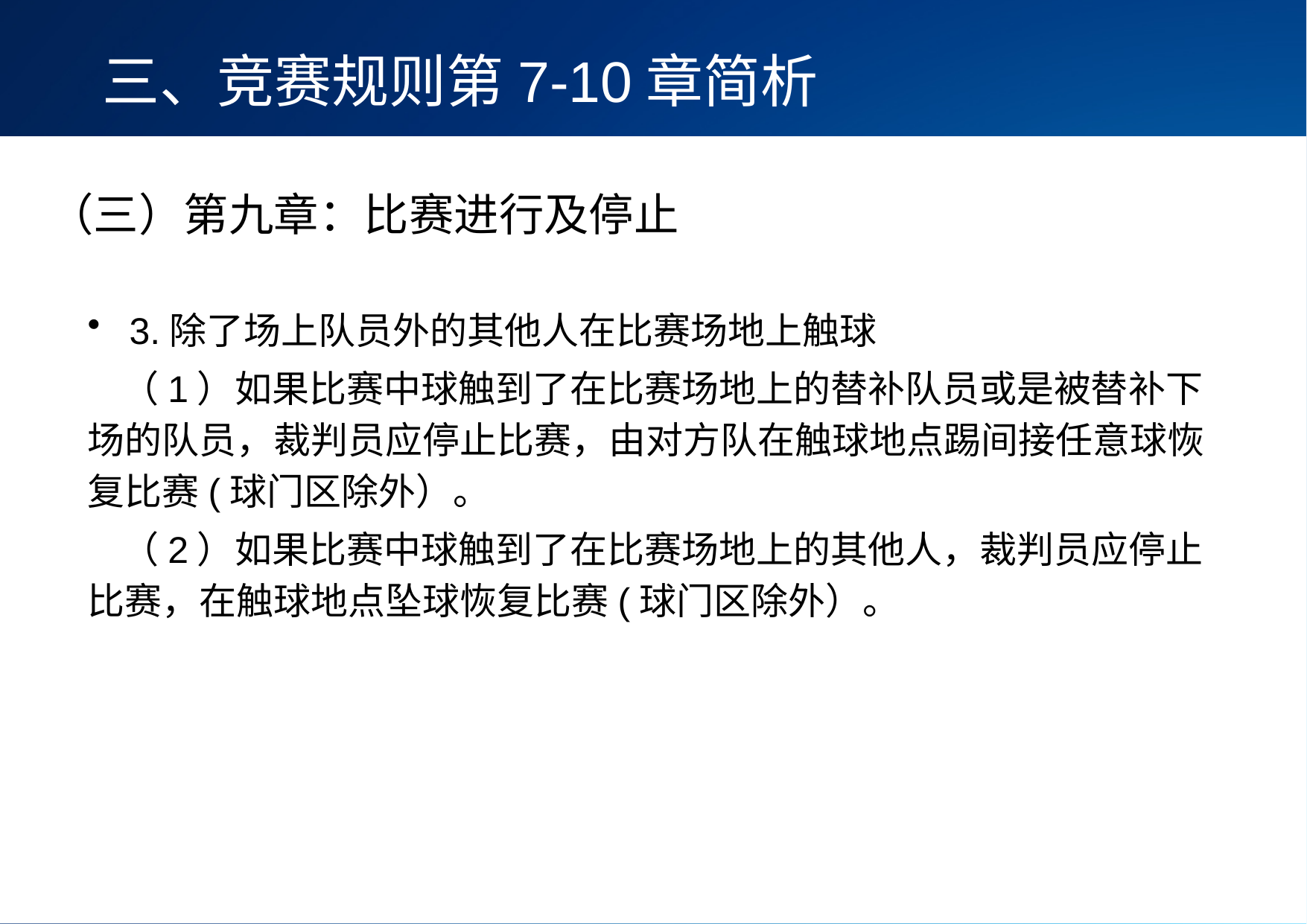

三、竞赛规则第7-10章简析

（三）第九章：比赛进行及停止
3.除了场上队员外的其他人在比赛场地上触球
   （1）如果比赛中球触到了在比赛场地上的替补队员或是被替补下场的队员，裁判员应停止比赛，由对方队在触球地点踢间接任意球恢复比赛(球门区除外）。
   （2）如果比赛中球触到了在比赛场地上的其他人，裁判员应停止比赛，在触球地点坠球恢复比赛(球门区除外）。